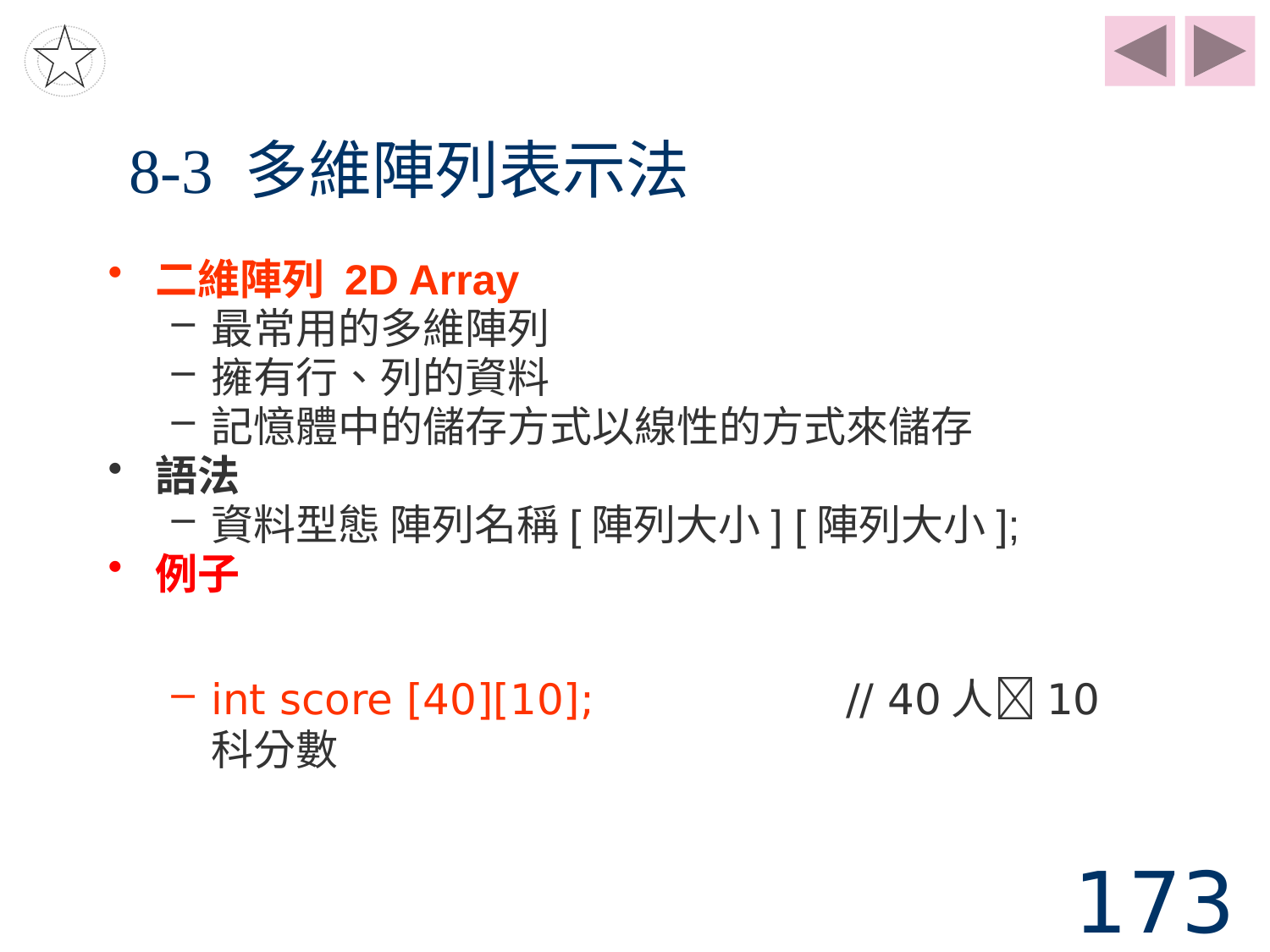

# 8-3 多維陣列表示法
二維陣列 2D Array
最常用的多維陣列
擁有行、列的資料
記憶體中的儲存方式以線性的方式來儲存
語法
資料型態 陣列名稱[陣列大小] [陣列大小];
例子
int score [40][10];		// 40人×10科分數
173